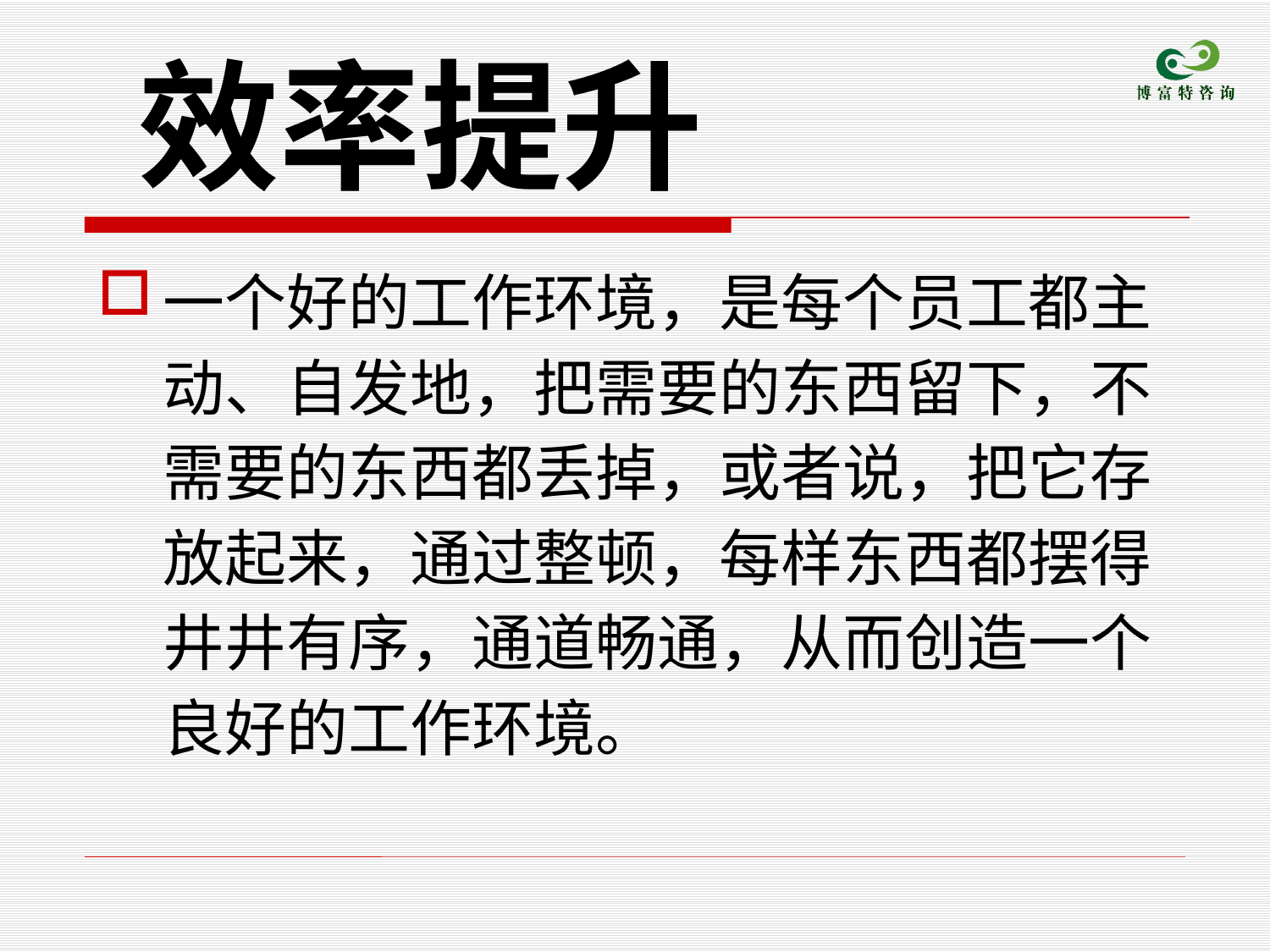

效率提升
一个好的工作环境，是每个员工都主动、自发地，把需要的东西留下，不需要的东西都丢掉，或者说，把它存放起来，通过整顿，每样东西都摆得井井有序，通道畅通，从而创造一个良好的工作环境。
90